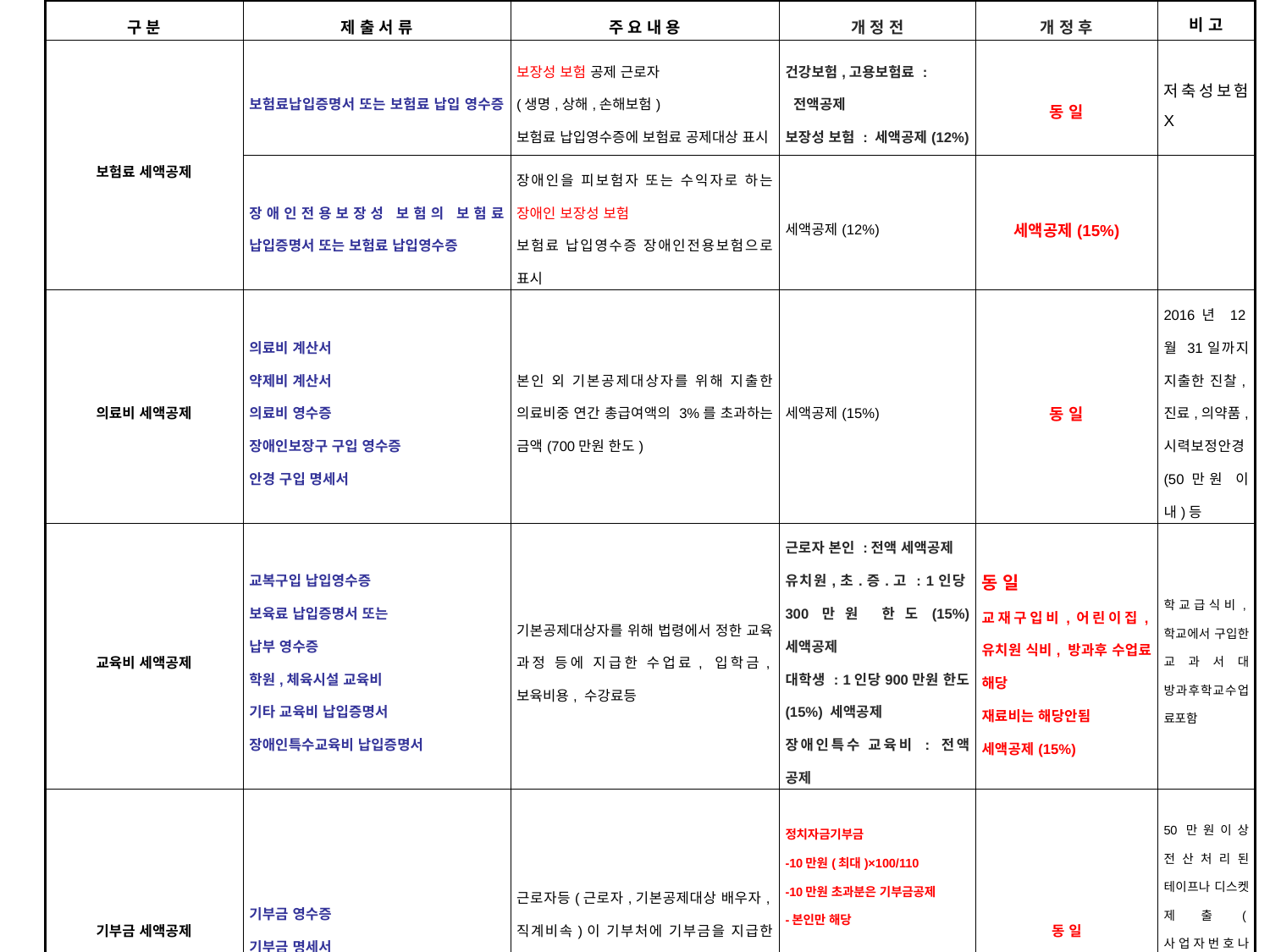

| 구 분 | 제 출 서 류 | 주 요 내 용 | 개 정 전 | 개 정 후 | 비 고 |
| --- | --- | --- | --- | --- | --- |
| 보험료 세액공제 | 보험료납입증명서 또는 보험료 납입 영수증 | 보장성 보험 공제 근로자 (생명,상해,손해보험) 보험료 납입영수증에 보험료 공제대상 표시 | 건강보험,고용보험료 : 전액공제 보장성 보험 : 세액공제(12%) | 동 일 | 저축성보험 X |
|  | 장애인전용보장성 보험의 보험료 납입증명서 또는 보험료 납입영수증 | 장애인을 피보험자 또는 수익자로 하는 장애인 보장성 보험 보험료 납입영수증 장애인전용보험으로 표시 | 세액공제(12%) | 세액공제(15%) |  |
| 의료비 세액공제 | 의료비 계산서 약제비 계산서 의료비 영수증 장애인보장구 구입 영수증 안경 구입 명세서 | 본인 외 기본공제대상자를 위해 지출한 의료비중 연간 총급여액의 3%를 초과하는 금액(700만원 한도) | 세액공제(15%) | 동 일 | 2016년 12월 31일까지 지출한 진찰,진료,의약품,시력보정안경(50만원 이내)등 |
| 교육비 세액공제 | 교복구입 납입영수증 보육료 납입증명서 또는 납부 영수증 학원,체육시설 교육비 기타 교육비 납입증명서 장애인특수교육비 납입증명서 | 기본공제대상자를 위해 법령에서 정한 교육 과정 등에 지급한 수업료, 입학금,보육비용, 수강료등 | 근로자 본인 :전액 세액공제 유치원,초.증.고 : 1인당300만원 한도(15%) 세액공제 대학생 : 1인당900만원 한도 (15%) 세액공제 장애인특수 교육비 : 전액 공제 | 동 일 교재구입비,어린이집,유치원 식비, 방과후 수업료 해당 재료비는 해당안됨 세액공제(15%) | 학교급식비,학교에서 구입한 교과서대 방과후학교수업료포함 |
| 기부금 세액공제 | 기부금 영수증 기부금 명세서 | 근로자등(근로자,기본공제대상 배우자,직계비속)이 기부처에 기부금을 지급한 경우 기부금 공제 가능 | 정치자금기부금 -10만원(최대)×100/110 -10만원 초과분은 기부금공제 -본인만 해당 법정,지정기부금 한도 15% 세액 공제 | 동 일 | 50만원이상 전산처리된 테이프나 디스켓 제출(사업자번호나 등록번호가없는 영수증은 사용불가) |